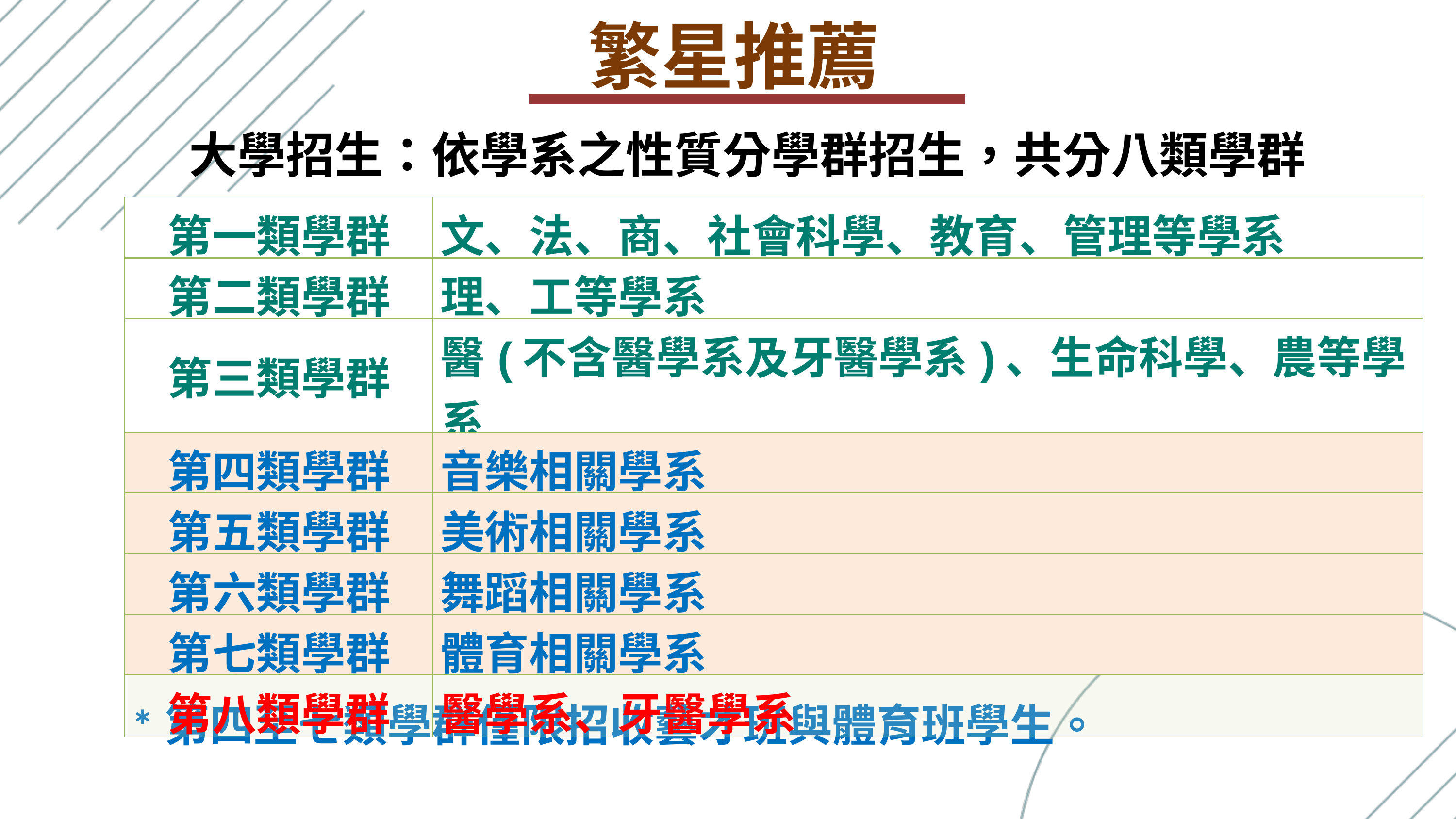

繁星推薦
大學招生：依學系之性質分學群招生，共分八類學群
| 第一類學群 | 文、法、商、社會科學、教育、管理等學系 |
| --- | --- |
| 第二類學群 | 理、工等學系 |
| 第三類學群 | 醫(不含醫學系及牙醫學系)、生命科學、農等學系 |
| 第四類學群 | 音樂相關學系 |
| 第五類學群 | 美術相關學系 |
| 第六類學群 | 舞蹈相關學系 |
| 第七類學群 | 體育相關學系 |
| 第八類學群 | 醫學系、牙醫學系 |

*第四至七類學群僅限招收藝才班與體育班學生。